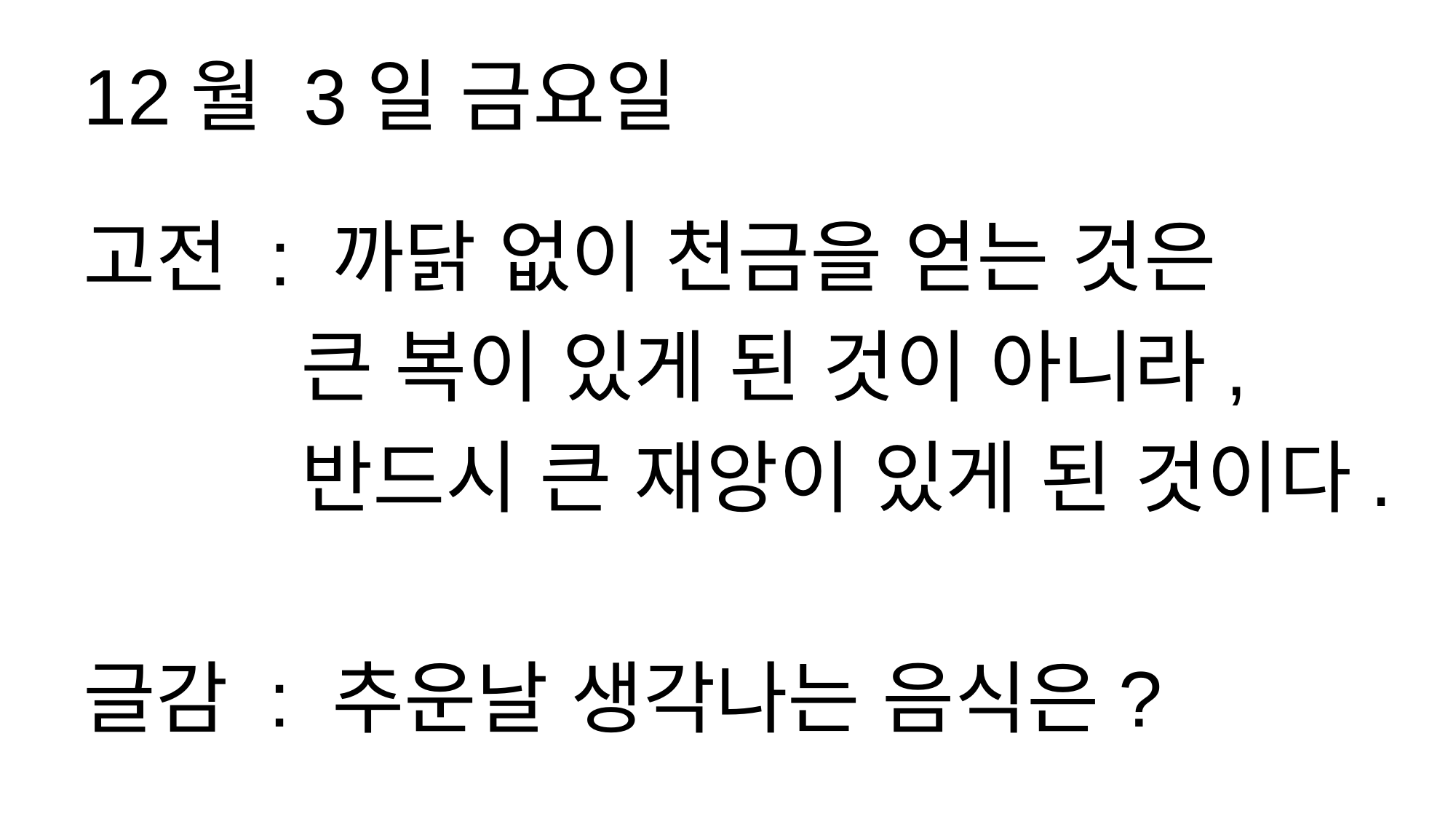

12월 3일 금요일
고전 : 까닭 없이 천금을 얻는 것은
         큰 복이 있게 된 것이 아니라,
         반드시 큰 재앙이 있게 된 것이다.
글감 : 추운날 생각나는 음식은?